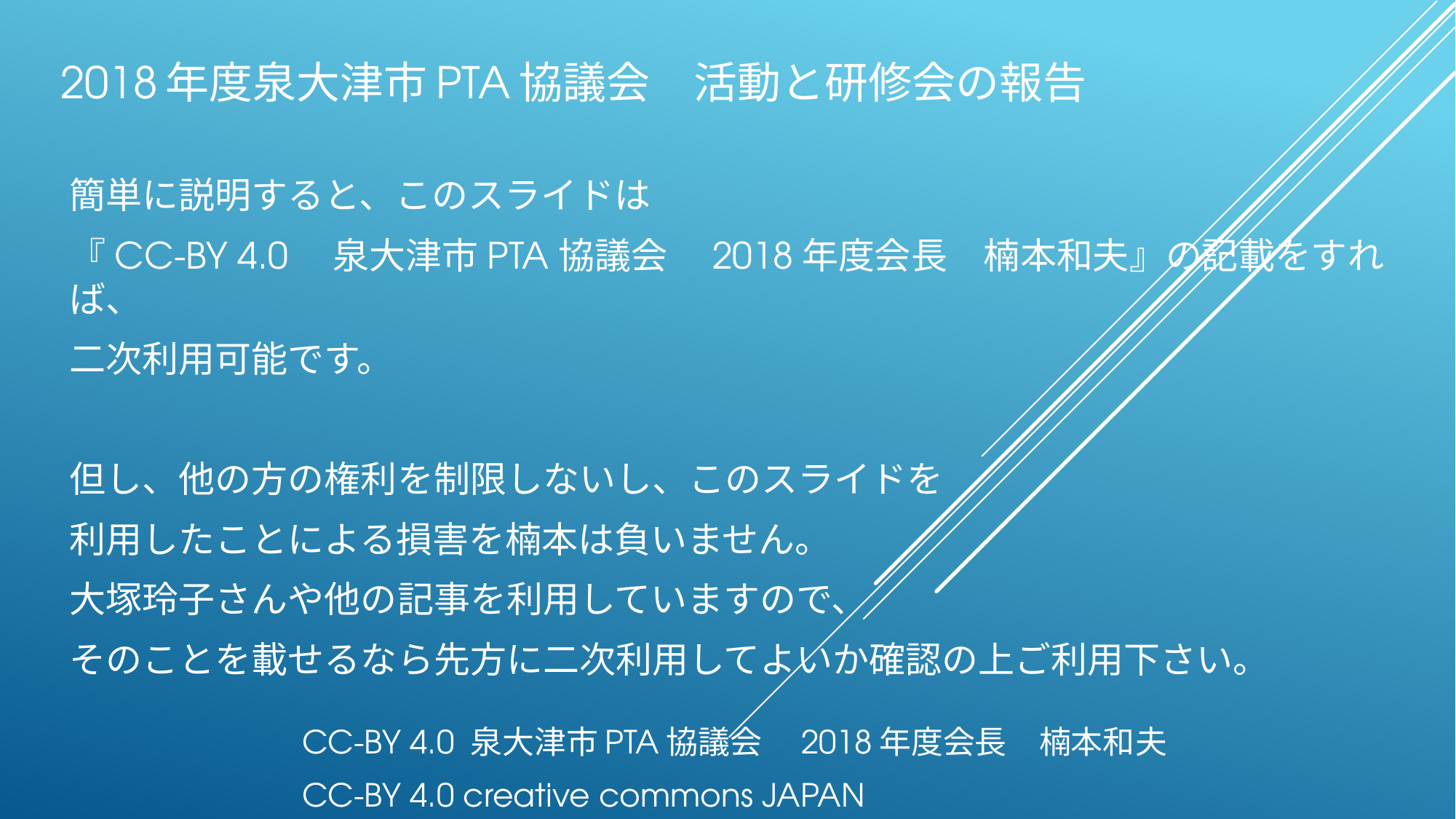

# 2018年度泉大津市PTA協議会　活動と研修会の報告
簡単に説明すると、このスライドは
『CC-BY 4.0　泉大津市PTA協議会　2018年度会長　楠本和夫』の記載をすれば、
二次利用可能です。

但し、他の方の権利を制限しないし、このスライドを
利用したことによる損害を楠本は負いません。
大塚玲子さんや他の記事を利用していますので、
そのことを載せるなら先方に二次利用してよいか確認の上ご利用下さい。

CC-BY 4.0 泉大津市PTA協議会　2018年度会長　楠本和夫
CC-BY 4.0 creative commons JAPAN